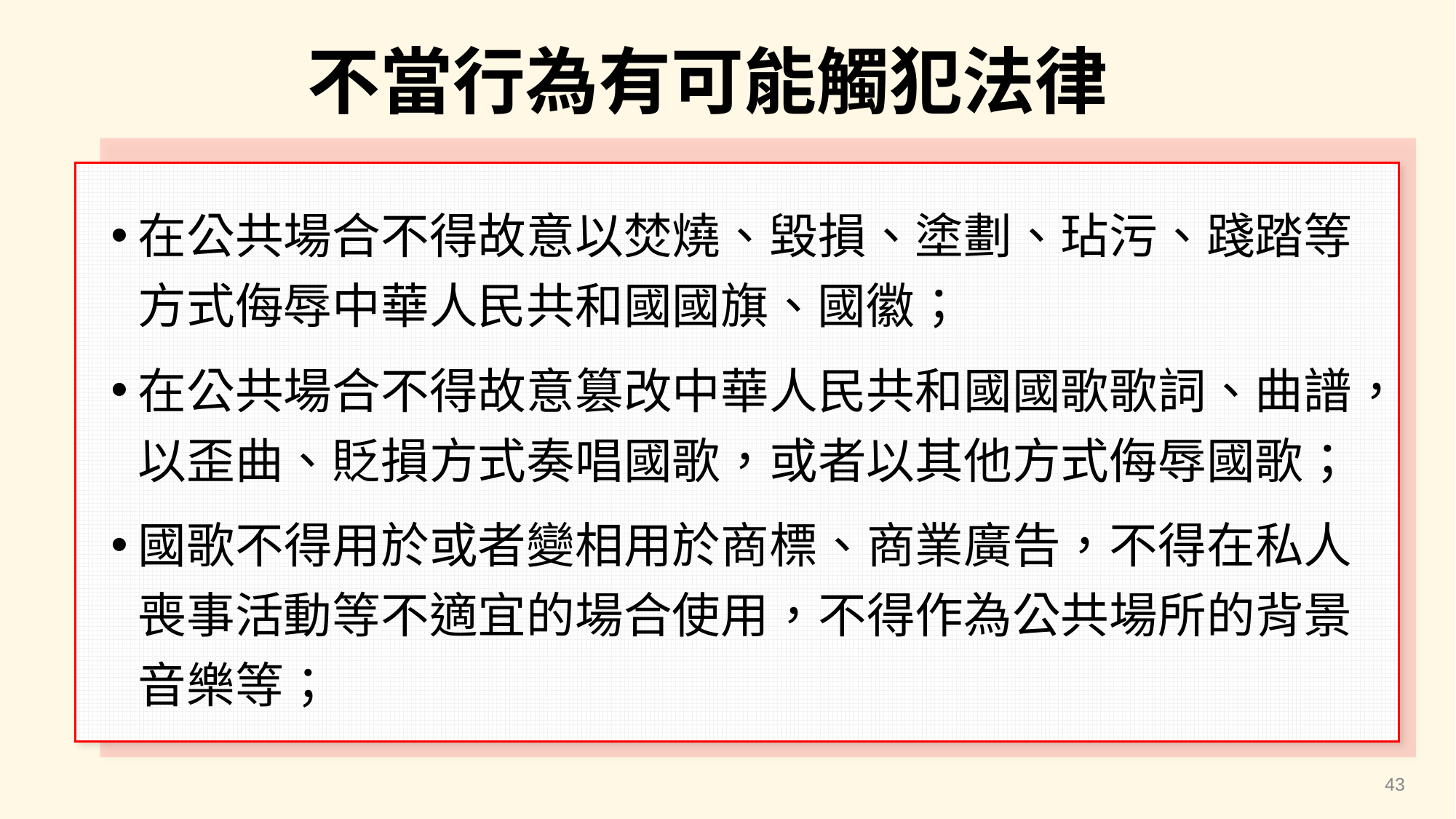

不當行為有可能觸犯法律

在公共場合不得故意以焚燒、毀損、塗劃、玷污、踐踏等方式侮辱中華人民共和國國旗、國徽；
在公共場合不得故意篡改中華人民共和國國歌歌詞、曲譜，以歪曲、貶損方式奏唱國歌，或者以其他方式侮辱國歌；
國歌不得用於或者變相用於商標、商業廣告，不得在私人喪事活動等不適宜的場合使用，不得作為公共場所的背景音樂等；
43